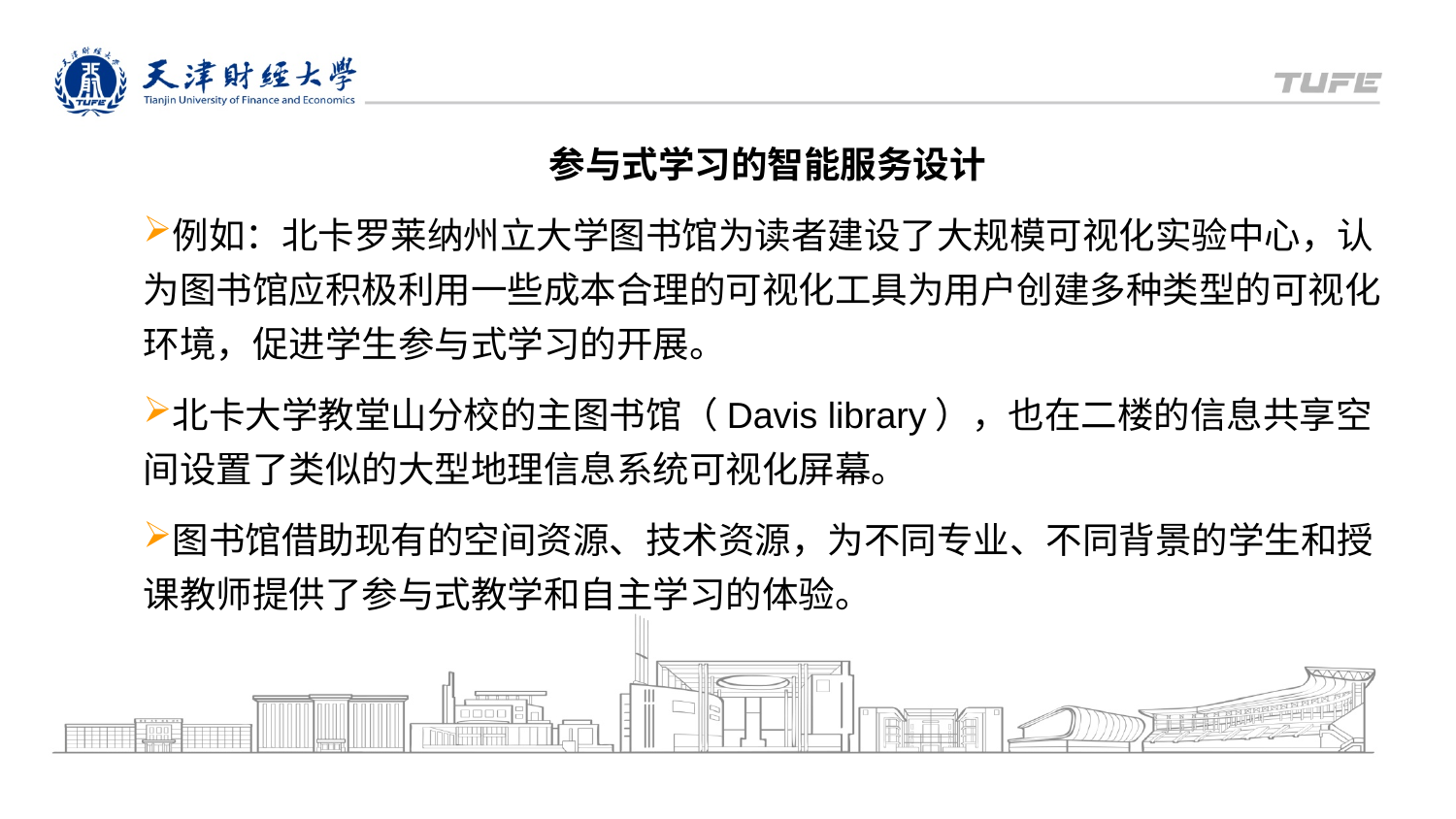

参与式学习的智能服务设计
例如：北卡罗莱纳州立大学图书馆为读者建设了大规模可视化实验中心，认为图书馆应积极利用一些成本合理的可视化工具为用户创建多种类型的可视化环境，促进学生参与式学习的开展。
北卡大学教堂山分校的主图书馆（Davis library），也在二楼的信息共享空间设置了类似的大型地理信息系统可视化屏幕。
图书馆借助现有的空间资源、技术资源，为不同专业、不同背景的学生和授课教师提供了参与式教学和自主学习的体验。
天津财经大学XX
XXXX年X月X日